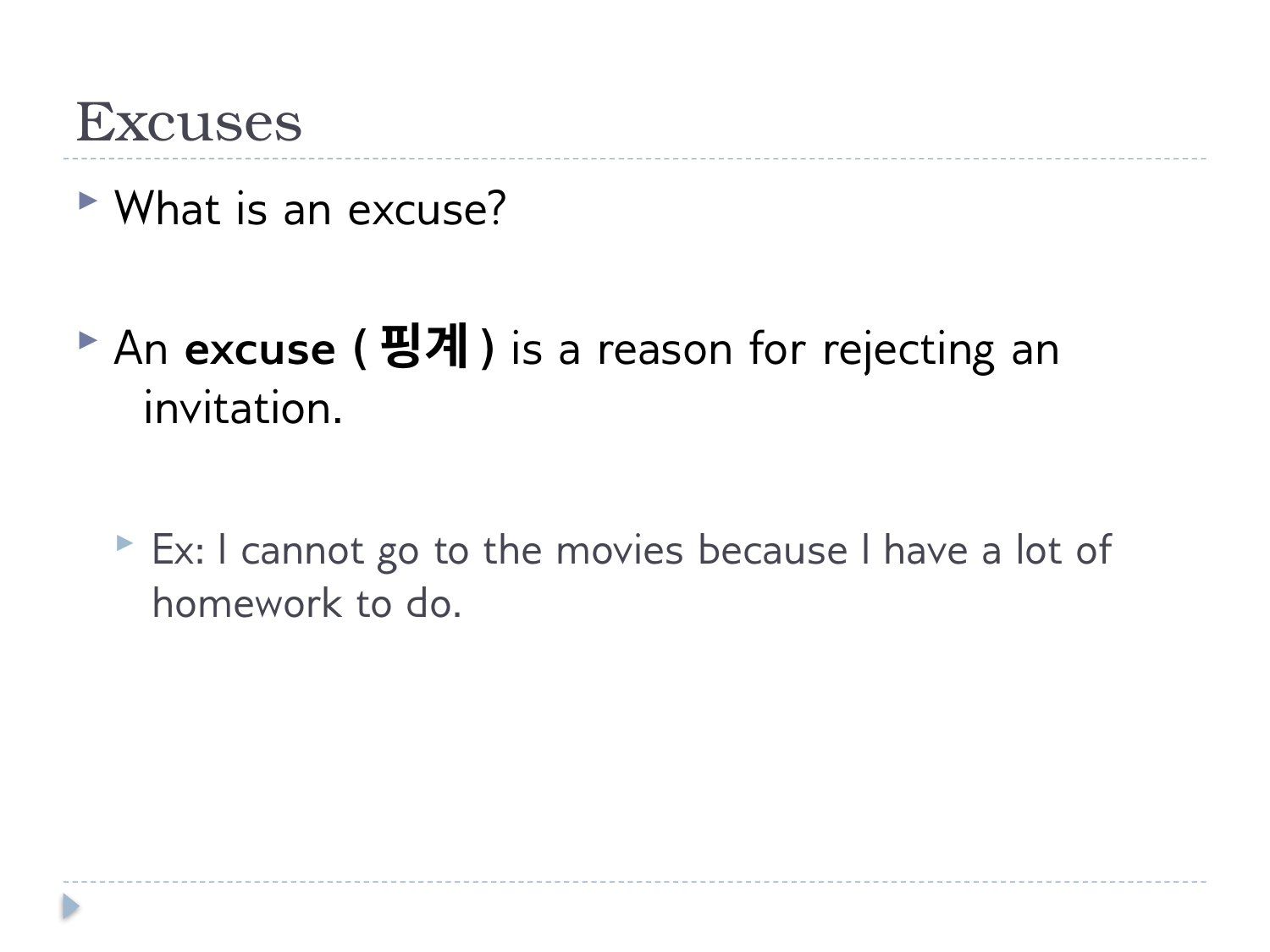

# Excuses
What is an excuse?

An excuse (핑계) is a reason for rejecting an            invitation.

Ex: I cannot go to the movies because I have a lot of homework to do.